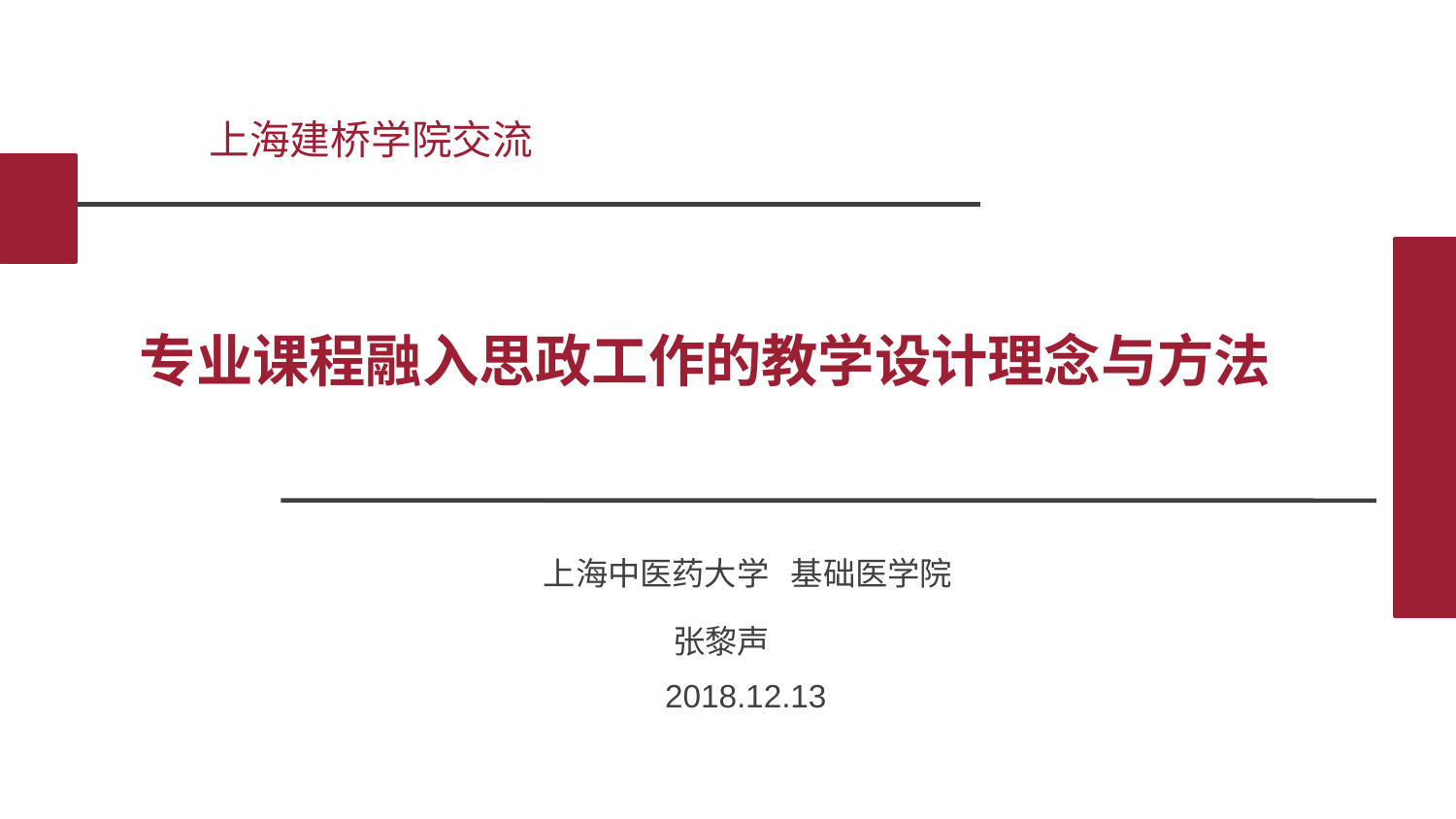

上海建桥学院交流

专业课程融入思政工作的教学设计理念与方法
上海中医药大学   基础医学院
                     张黎声
                 2018.12.13